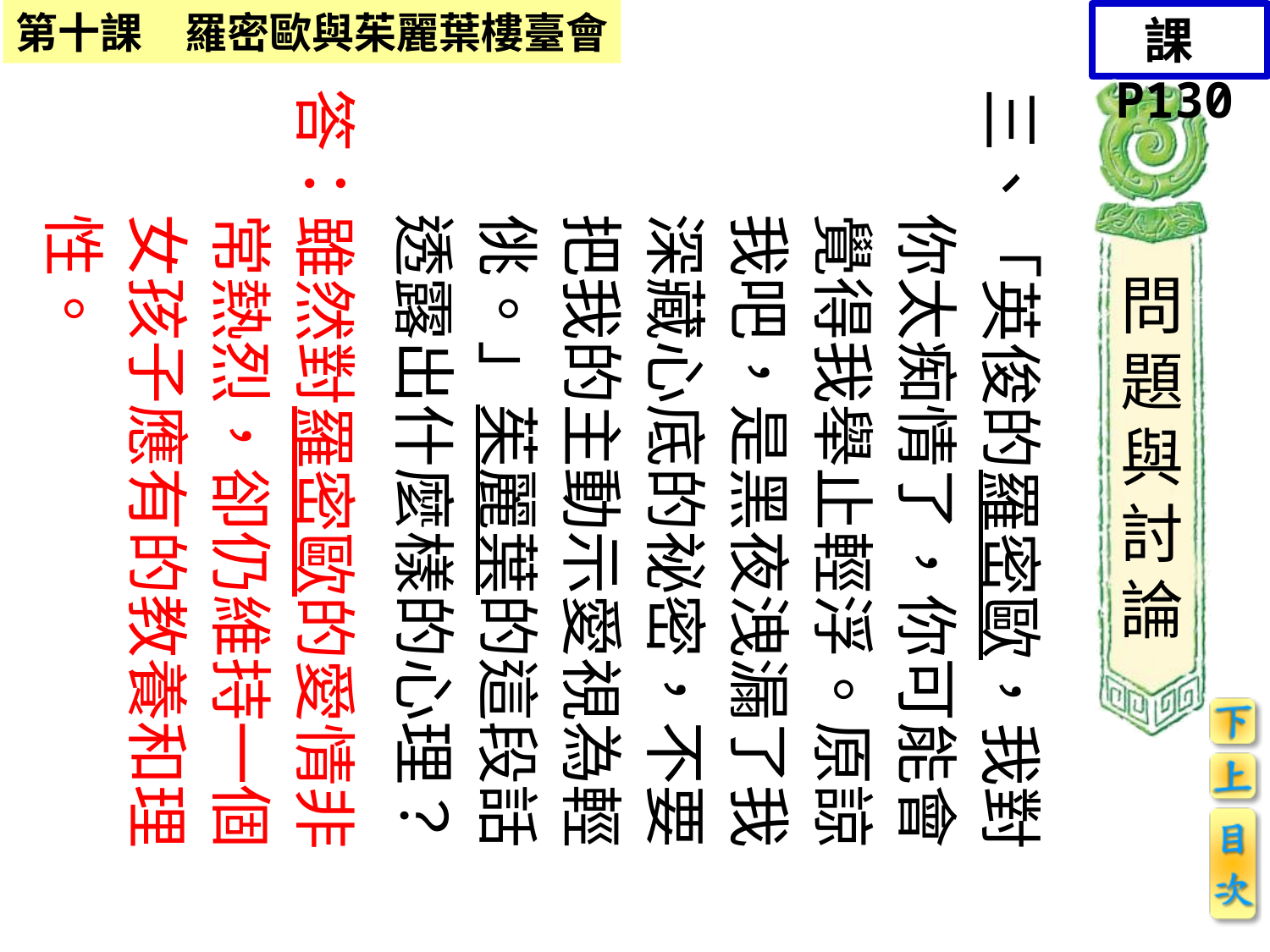

課P130
答：雖然對羅密歐的愛情非常熱烈，卻仍維持一個女孩子應有的教養和理性。
三、「英俊的羅密歐，我對你太痴情了，你可能會覺得我舉止輕浮。原諒我吧，是黑夜洩漏了我深藏心底的祕密，不要把我的主動示愛視為輕佻。」茱麗葉的這段話透露出什麼樣的心理？
問題與討論